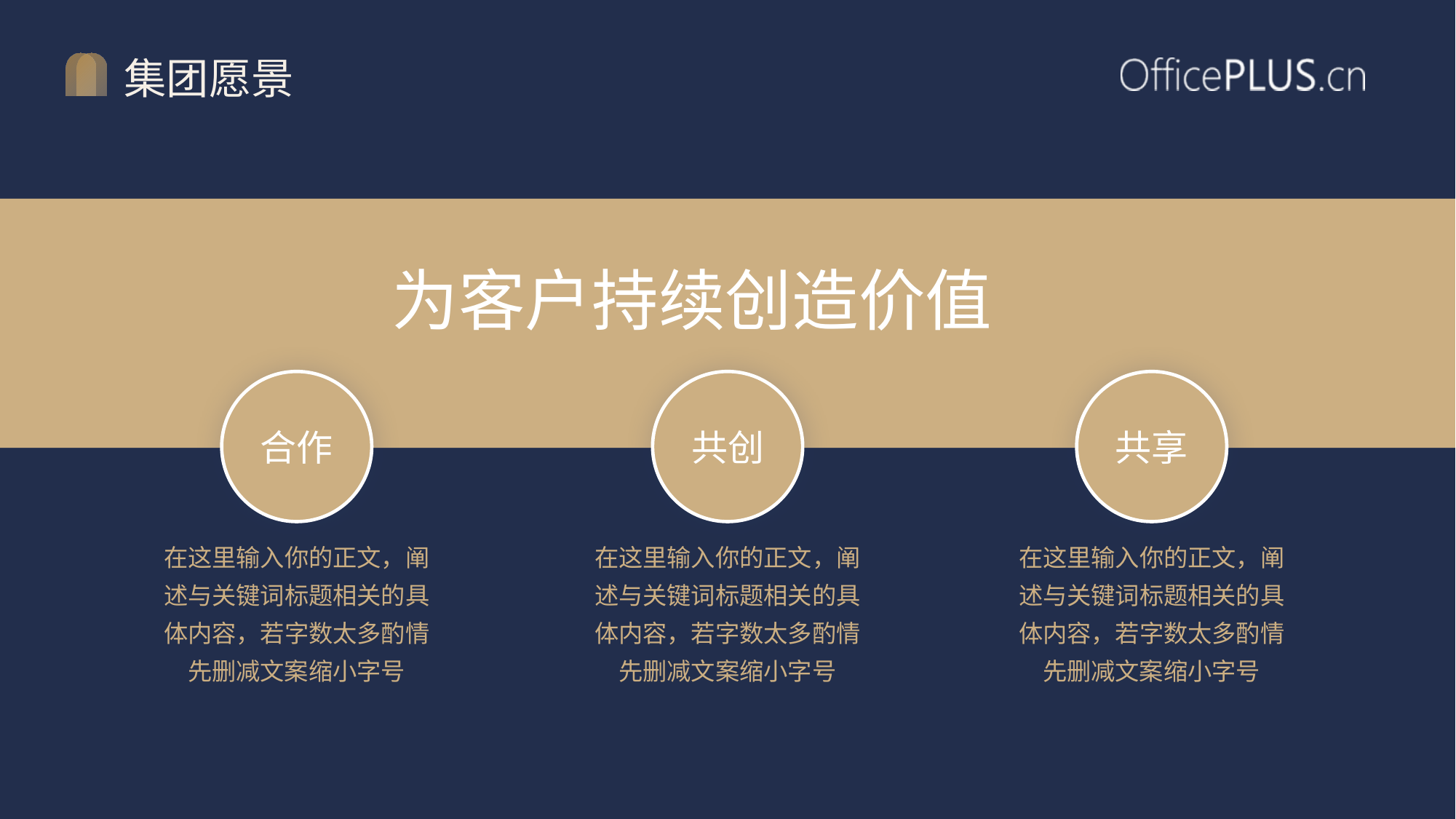

# 集团愿景

为客户持续创造价值
合作
共创
共享
在这里输入你的正文，阐述与关键词标题相关的具体内容，若字数太多酌情先删减文案缩小字号
在这里输入你的正文，阐述与关键词标题相关的具体内容，若字数太多酌情先删减文案缩小字号
在这里输入你的正文，阐述与关键词标题相关的具体内容，若字数太多酌情先删减文案缩小字号